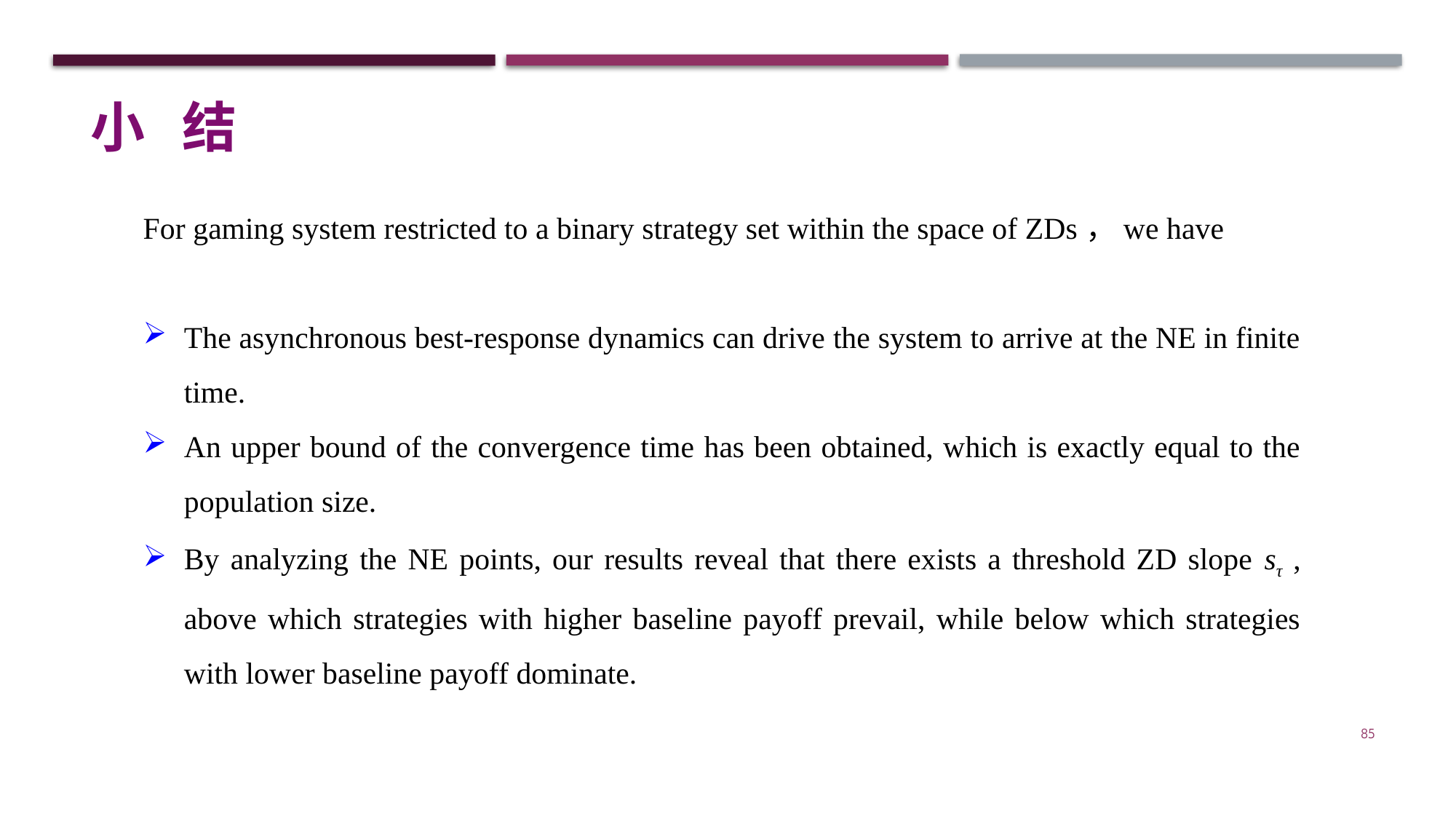

小   结
For gaming system restricted to a binary strategy set within the space of ZDs，we have

The asynchronous best-response dynamics can drive the system to arrive at the NE in finite time.
An upper bound of the convergence time has been obtained, which is exactly equal to the population size.
By analyzing the NE points, our results reveal that there exists a threshold ZD slope sτ , above which strategies with higher baseline payoff prevail, while below which strategies with lower baseline payoff dominate.
85